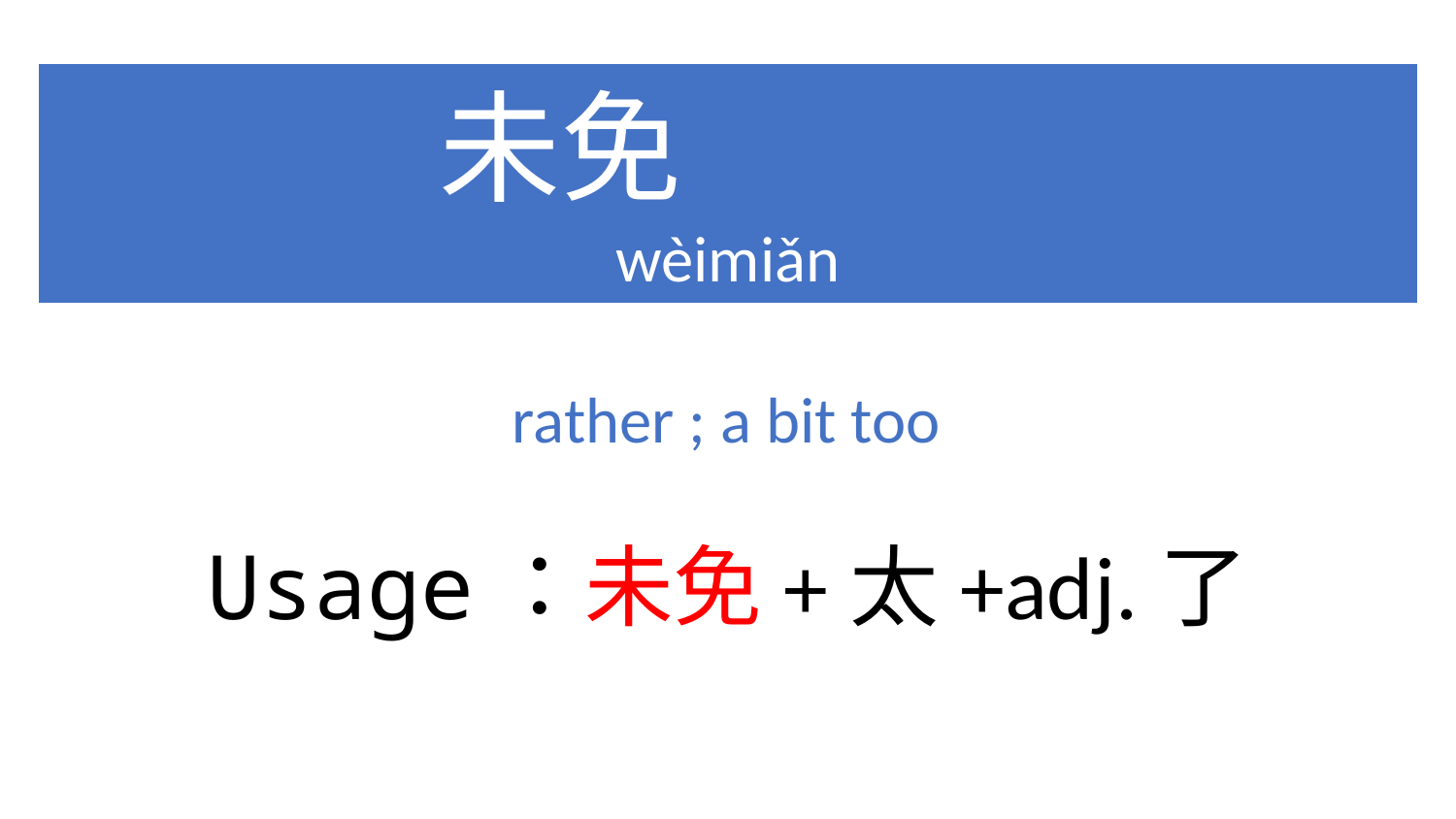

未免
wèimiǎn
rather ; a bit too
Usage：未免+太+adj.了